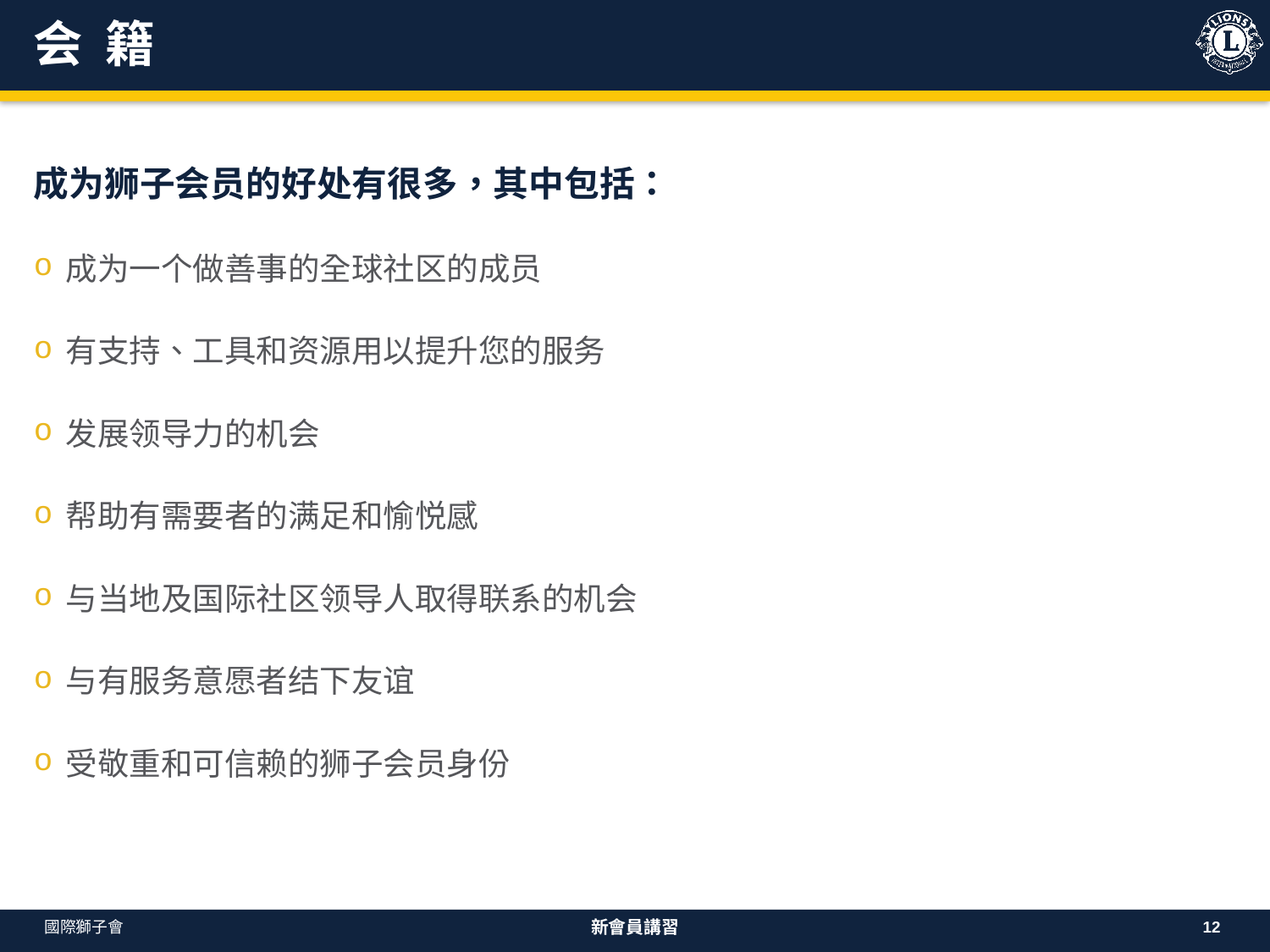

# 会  籍
成为狮子会员的好处有很多，其中包括：
成为一个做善事的全球社区的成员
有支持、工具和资源用以提升您的服务
发展领导力的机会
帮助有需要者的满足和愉悦感
与当地及国际社区领导人取得联系的机会
与有服务意愿者结下友谊
受敬重和可信赖的狮子会员身份